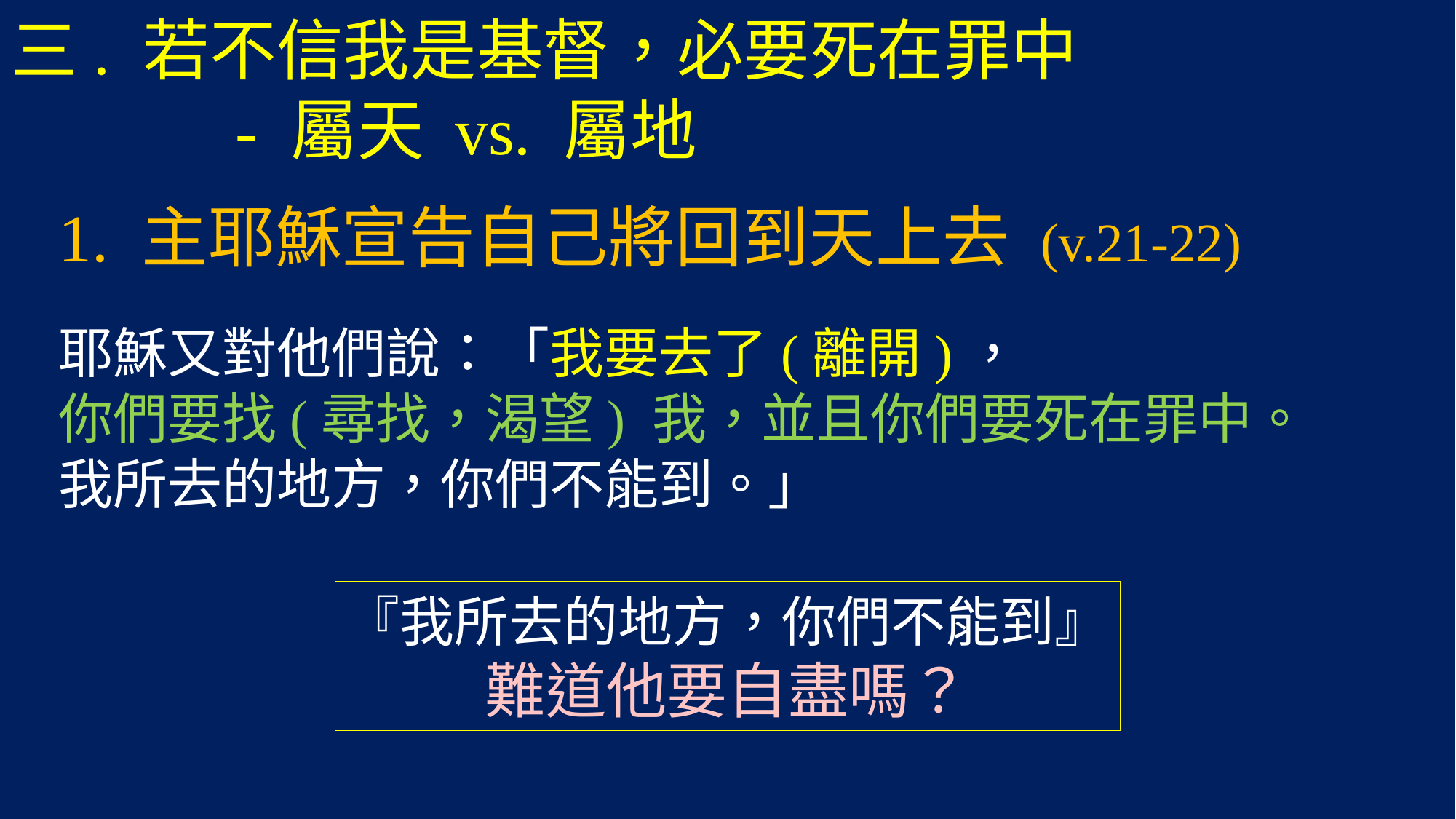

# 三. 若不信我是基督，必要死在罪中 - 屬天 vs. 屬地
1. 主耶穌宣告自己將回到天上去 (v.21-22)

耶穌又對他們說：「我要去了(離開)，
你們要找(尋找，渴望) 我，並且你們要死在罪中。
我所去的地方，你們不能到。」

『我所去的地方，你們不能到』
難道他要自盡嗎？